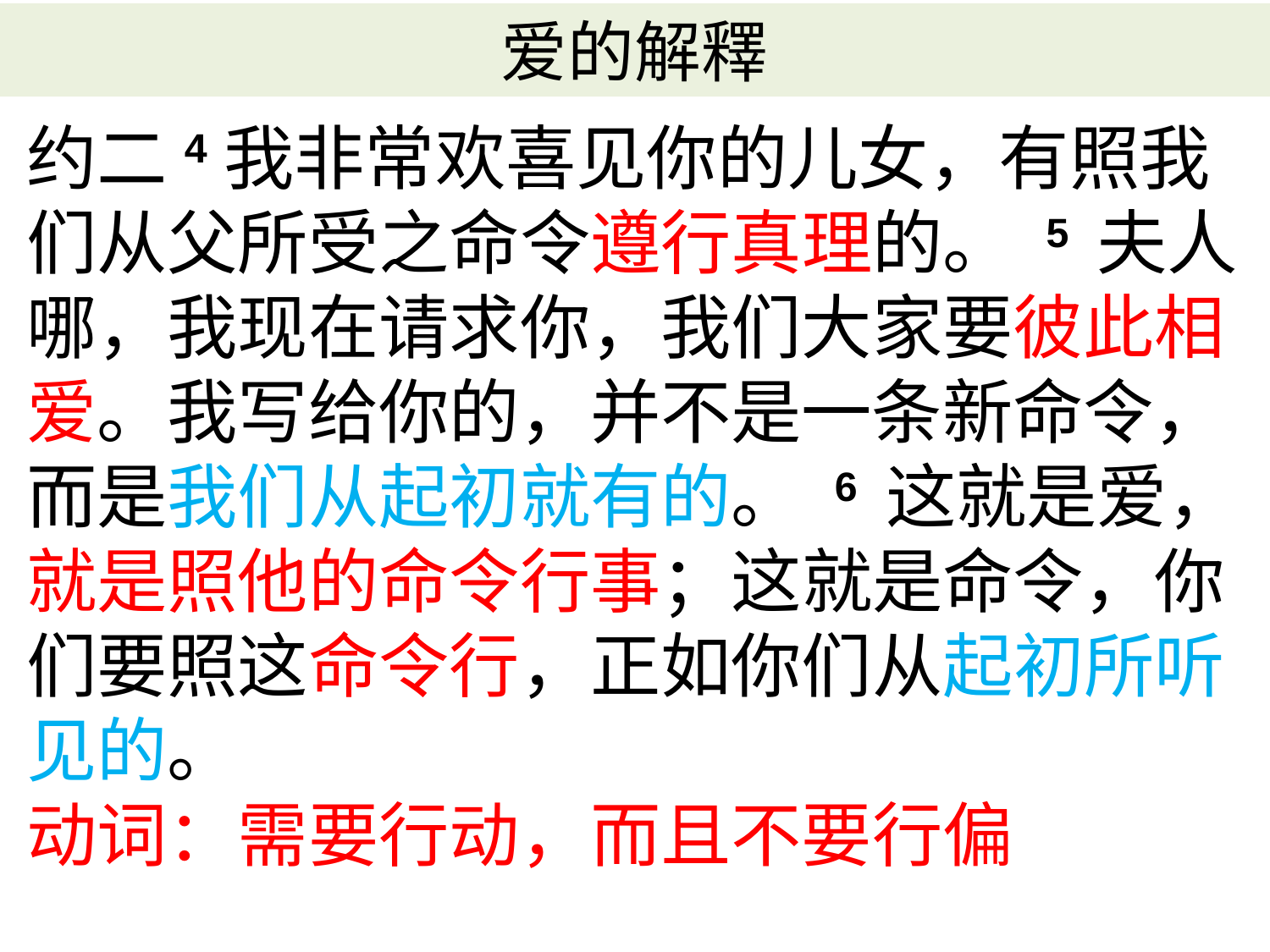

# 爱的解釋
约二4我非常欢喜见你的儿女，有照我们从父所受之命令遵行真理的。 5 夫人哪，我现在请求你，我们大家要彼此相爱。我写给你的，并不是一条新命令，而是我们从起初就有的。 6 这就是爱，就是照他的命令行事；这就是命令，你们要照这命令行，正如你们从起初所听见的。
动词：需要行动，而且不要行偏